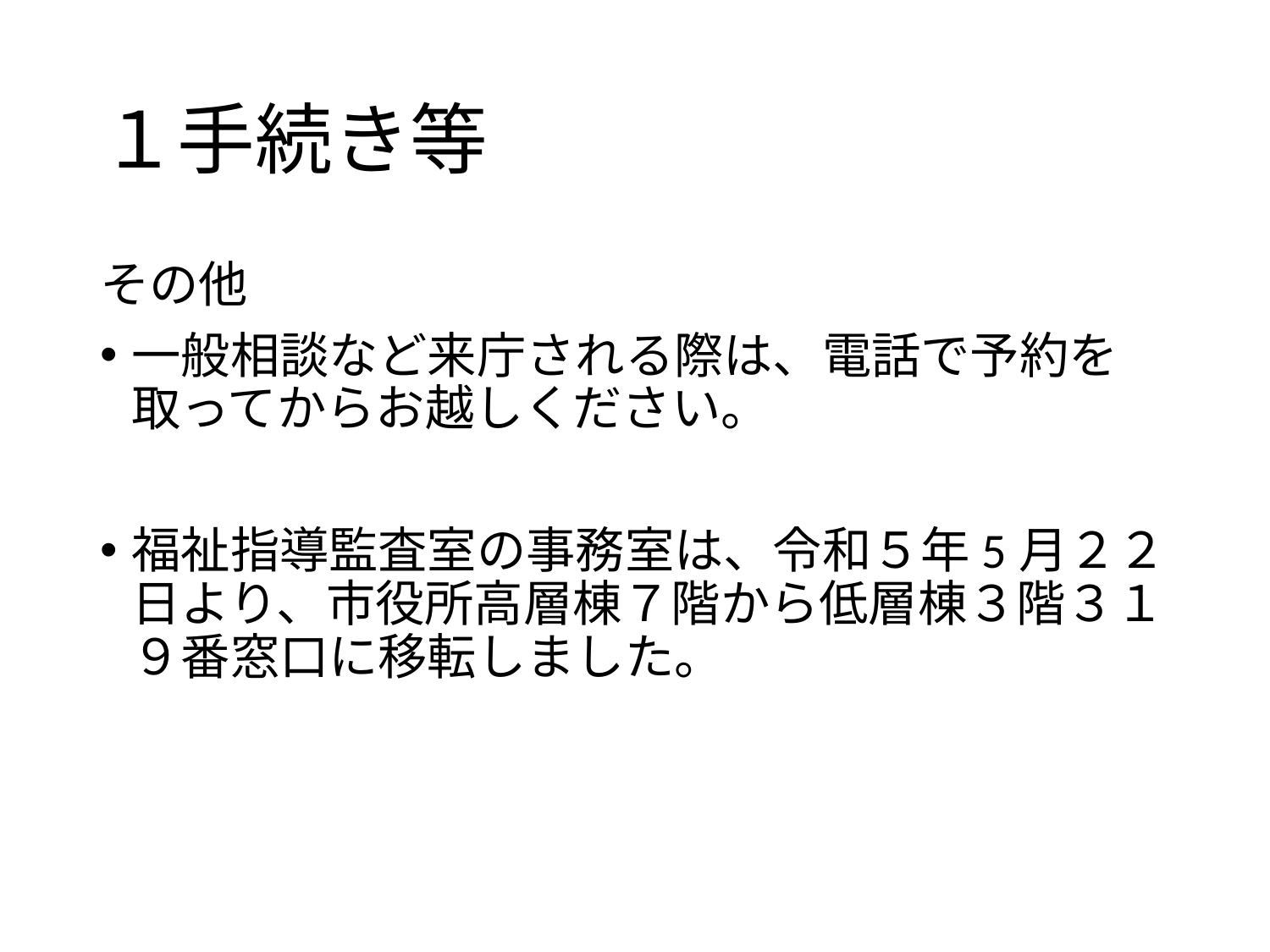

# １手続き等
その他
一般相談など来庁される際は、電話で予約を取ってからお越しください。

福祉指導監査室の事務室は、令和５年5月２２日より、市役所高層棟７階から低層棟３階３１９番窓口に移転しました。